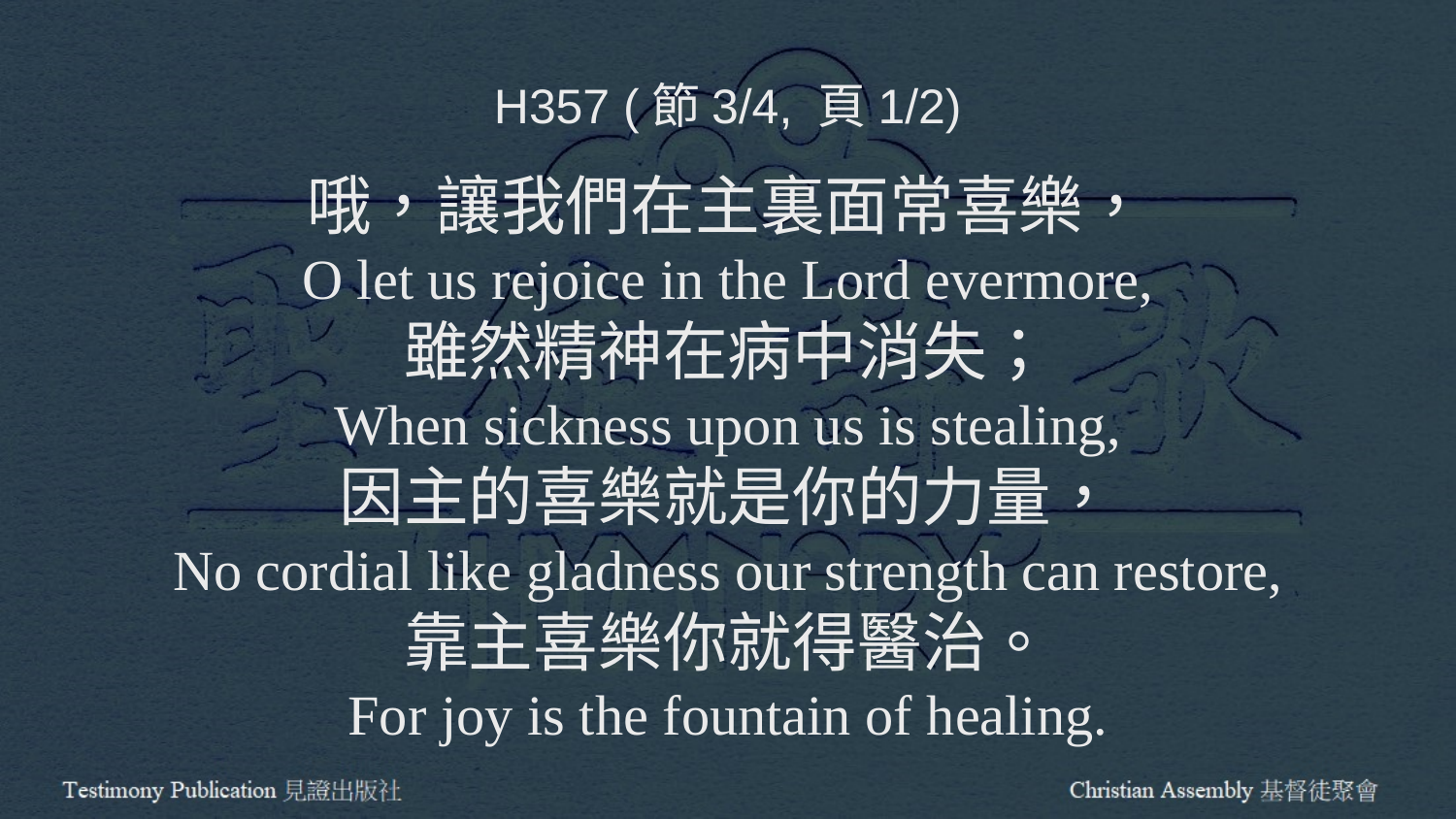

H357 (節3/4, 頁1/2)

哦，讓我們在主裏面常喜樂，
O let us rejoice in the Lord evermore,
雖然精神在病中消失；
When sickness upon us is stealing,
因主的喜樂就是你的力量，
No cordial like gladness our strength can restore,
靠主喜樂你就得醫治。
For joy is the fountain of healing.